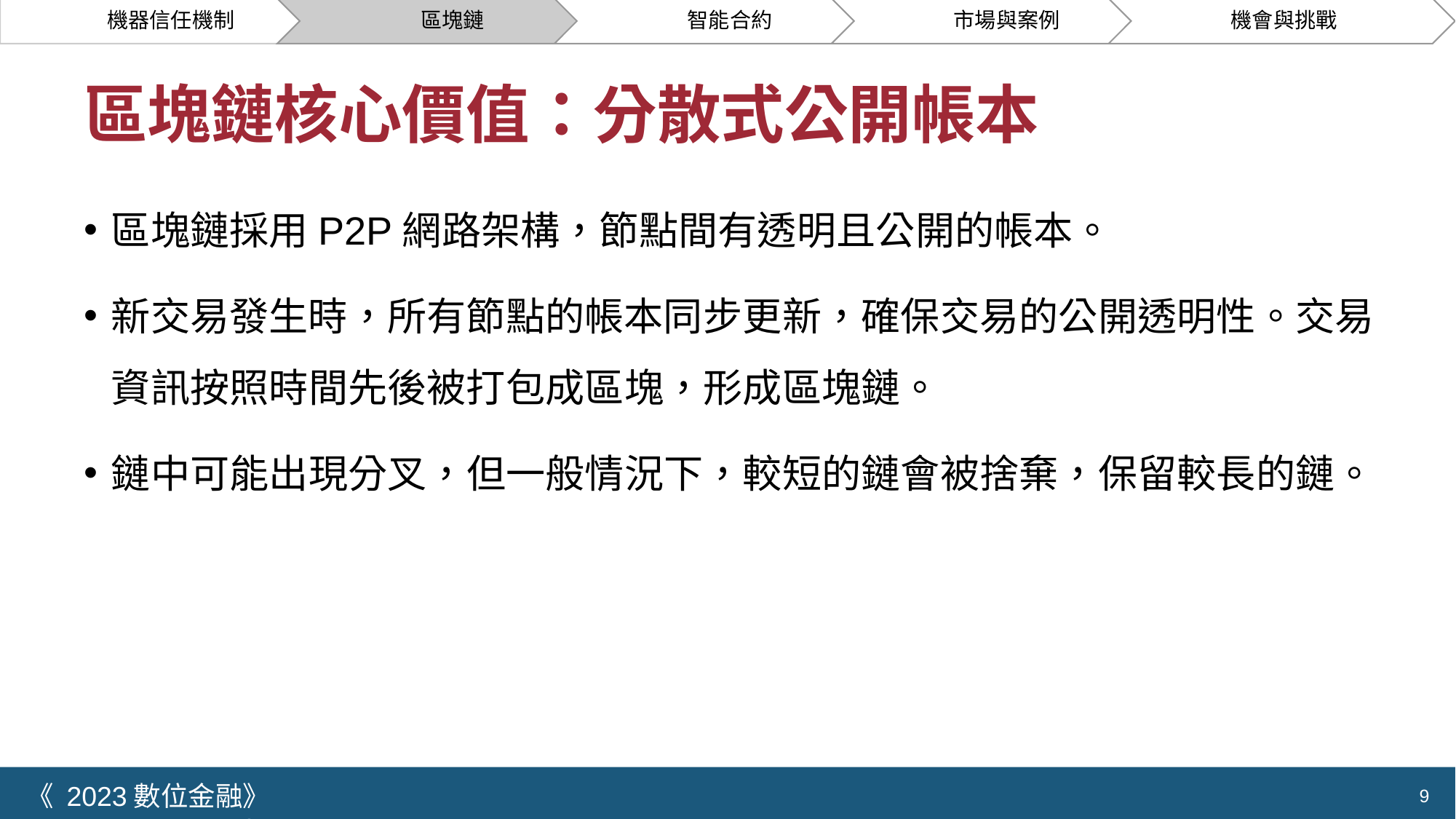

機器信任機制
區塊鏈
智能合約
市場與案例
機會與挑戰
# 區塊鏈核心價值：分散式公開帳本
區塊鏈採用P2P網路架構，節點間有透明且公開的帳本。
新交易發生時，所有節點的帳本同步更新，確保交易的公開透明性。交易資訊按照時間先後被打包成區塊，形成區塊鏈。
鏈中可能出現分叉，但一般情況下，較短的鏈會被捨棄，保留較長的鏈。

《 2023數位金融》                                                                                                                                            	NYCU.IIM.IEBI Lab
9